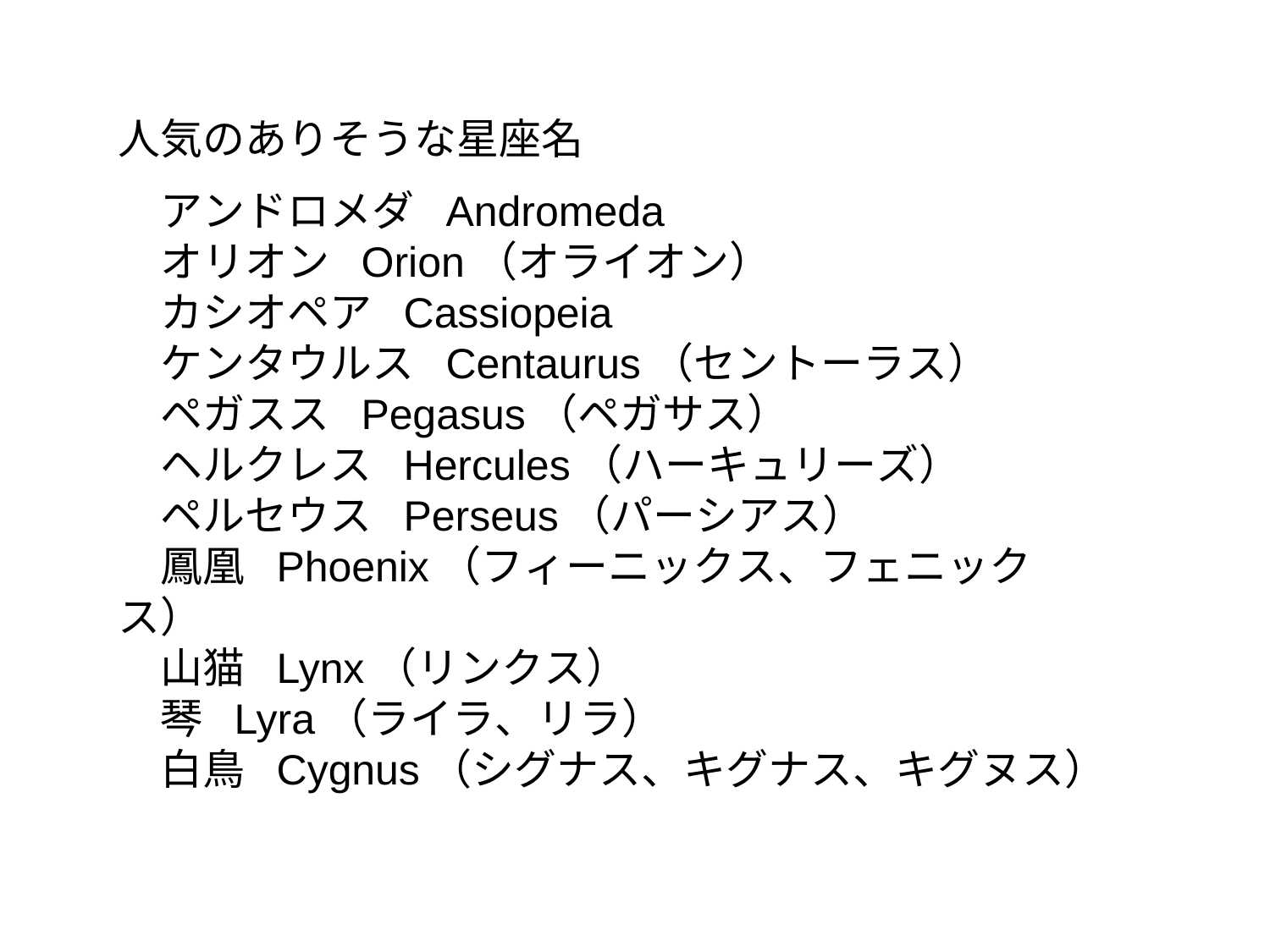

人気のありそうな星座名
　アンドロメダ Andromeda
　オリオン Orion（オライオン）
　カシオペア Cassiopeia
　ケンタウルス Centaurus（セントーラス）
　ペガスス Pegasus（ペガサス）
　ヘルクレス Hercules（ハーキュリーズ）
　ペルセウス Perseus（パーシアス）
　鳳凰 Phoenix（フィーニックス、フェニックス）
　山猫 Lynx（リンクス）
　琴 Lyra（ライラ、リラ）
　白鳥 Cygnus（シグナス、キグナス、キグヌス）